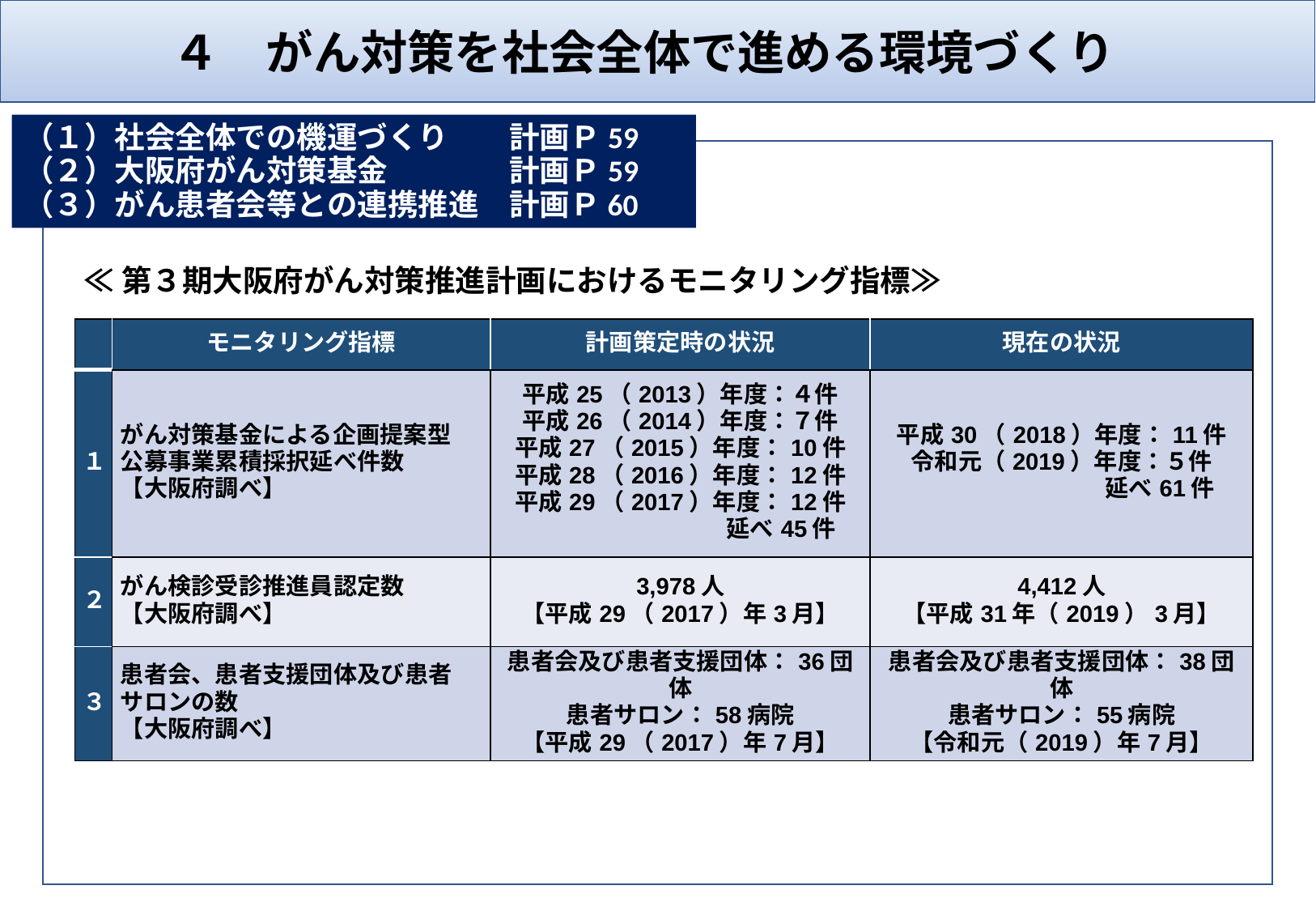

４　がん対策を社会全体で進める環境づくり
（１）社会全体での機運づくり　　計画Ｐ59
（２）大阪府がん対策基金　　　　計画Ｐ59
（３）がん患者会等との連携推進　計画Ｐ60

≪第３期大阪府がん対策推進計画におけるモニタリング指標≫
|  | モニタリング指標 | 計画策定時の状況 | 現在の状況 |
| --- | --- | --- | --- |
| １ | がん対策基金による企画提案型 公募事業累積採択延べ件数 【大阪府調べ】 | 平成25（2013）年度：４件 平成26（2014）年度：７件 平成27（2015）年度：10件 平成28（2016）年度：12件 平成29（2017）年度：12件 延べ45件 | 平成30（2018）年度：11件 令和元（2019）年度：５件 延べ61件 |
| ２ | がん検診受診推進員認定数 【大阪府調べ】 | 3,978人 【平成29（2017）年3月】 | 4,412人 【平成31年（2019）3月】 |
| ３ | 患者会、患者支援団体及び患者 サロンの数 【大阪府調べ】 | 患者会及び患者支援団体：36団体 患者サロン：58病院 【平成29（2017）年7月】 | 患者会及び患者支援団体：38団体 患者サロン：55病院 【令和元（2019）年7月】 |
概ね予定どおり